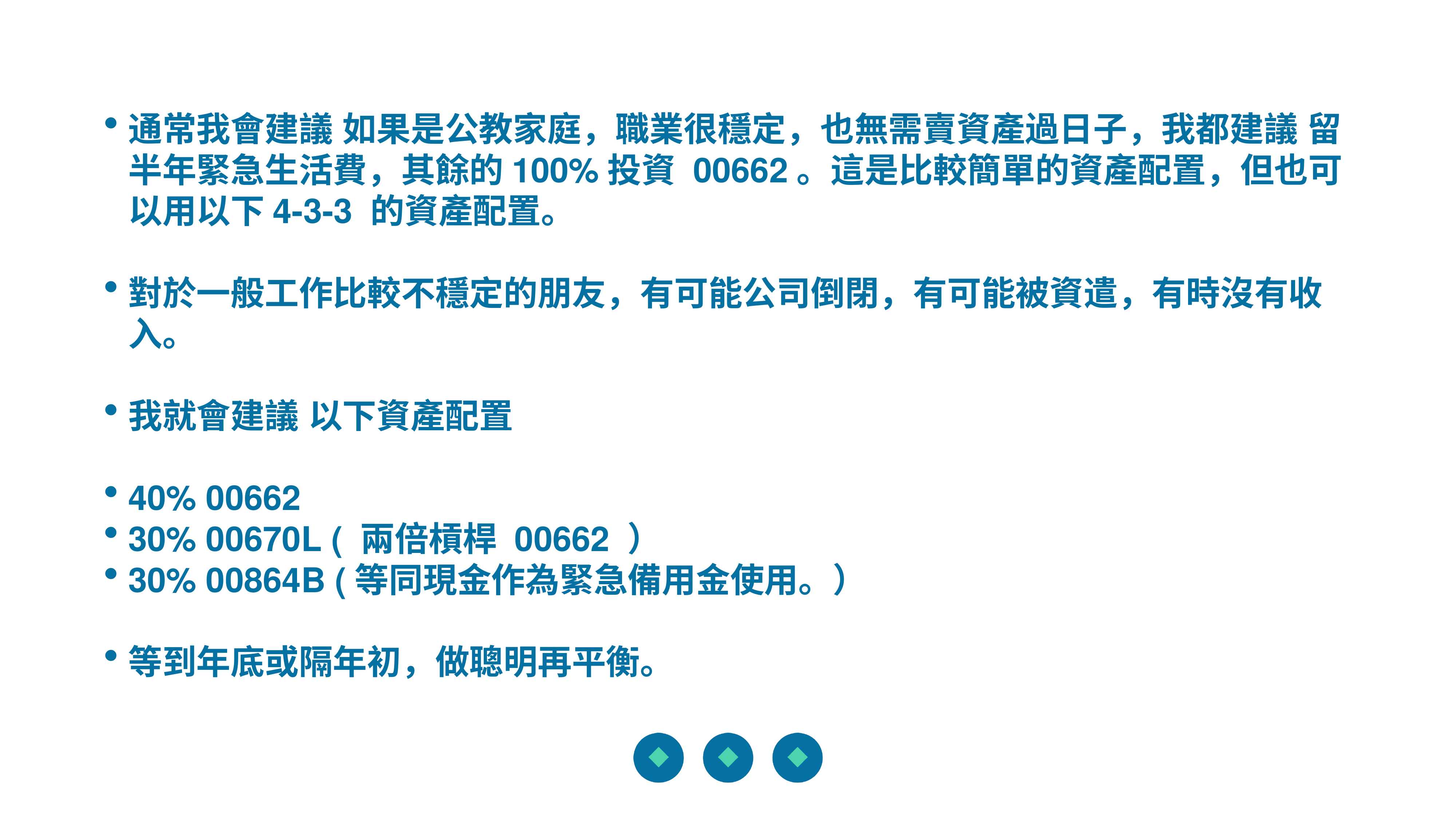

通常我會建議 如果是公教家庭，職業很穩定，也無需賣資產過日子，我都建議 留半年緊急生活費，其餘的100%投資 00662。這是比較簡單的資產配置，但也可以用以下4-3-3 的資產配置。

對於一般工作比較不穩定的朋友，有可能公司倒閉，有可能被資遣，有時沒有收入。

我就會建議 以下資產配置

40% 00662
30% 00670L ( 兩倍槓桿 00662 ）
30% 00864B (等同現金作為緊急備用金使用。）

等到年底或隔年初，做聰明再平衡。